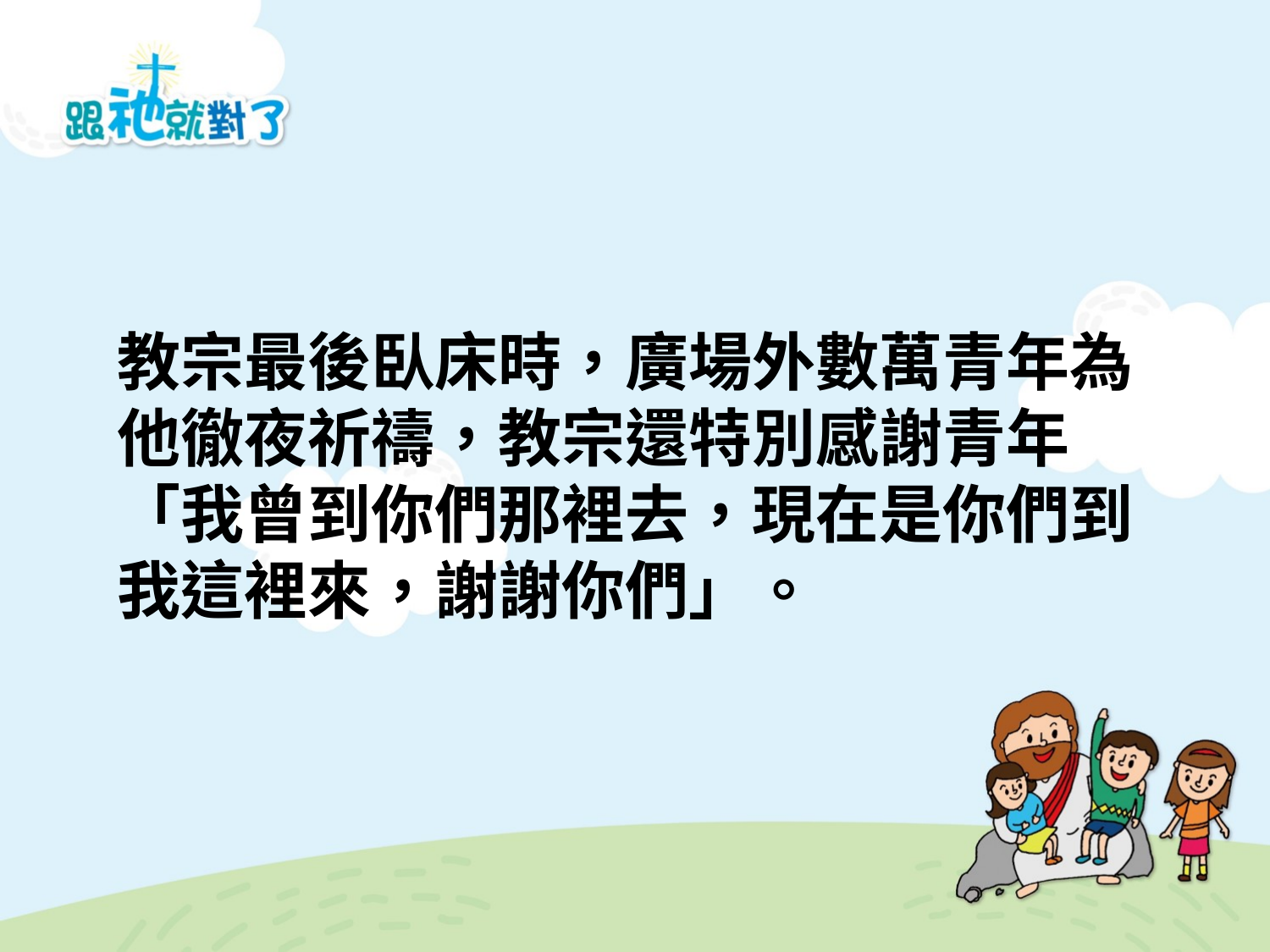

教宗最後臥床時，廣場外數萬青年為他徹夜祈禱，教宗還特別感謝青年「我曾到你們那裡去，現在是你們到我這裡來，謝謝你們」。